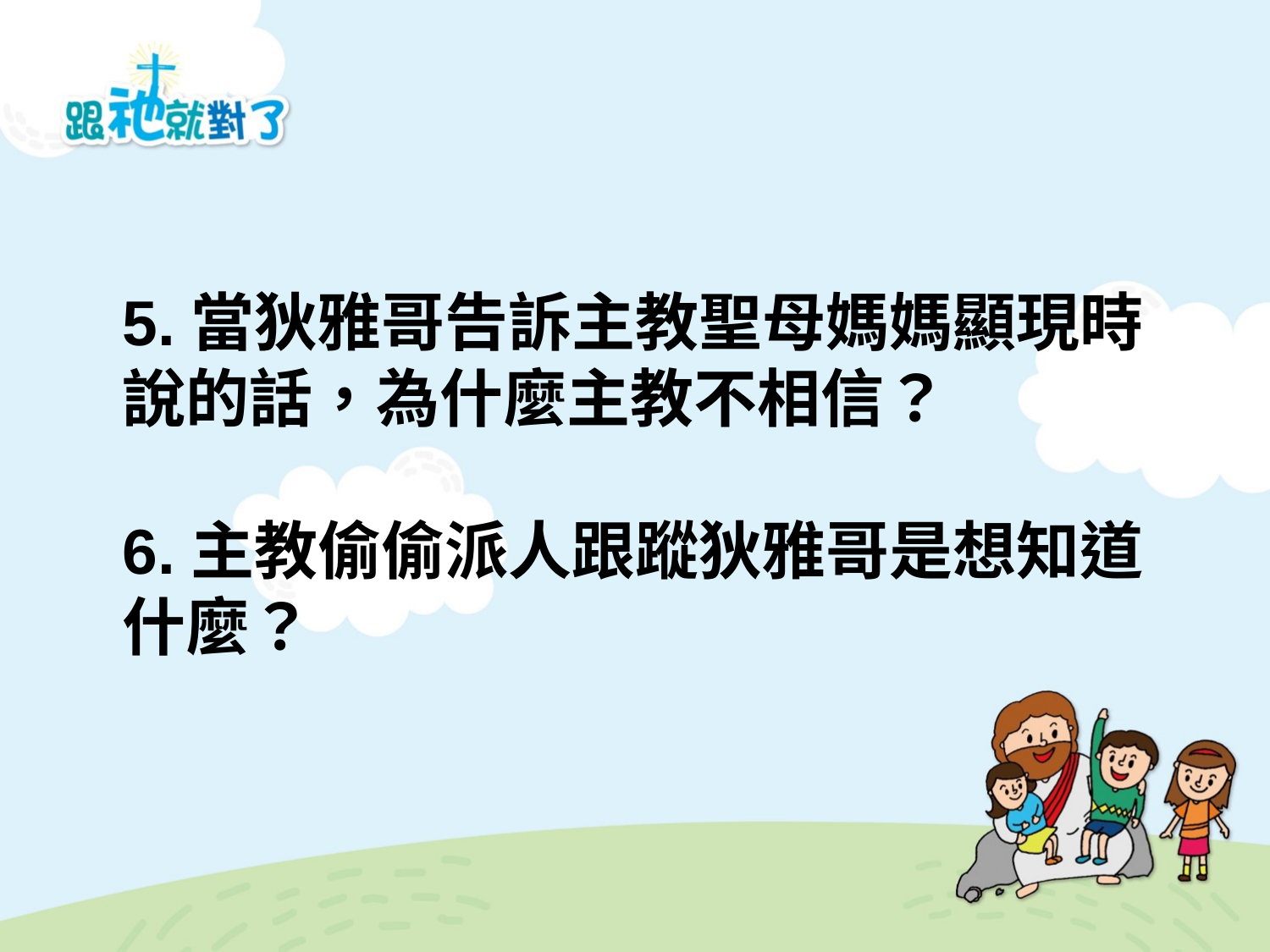

5.當狄雅哥告訴主教聖母媽媽顯現時說的話，為什麼主教不相信？

6.主教偷偷派人跟蹤狄雅哥是想知道什麼？